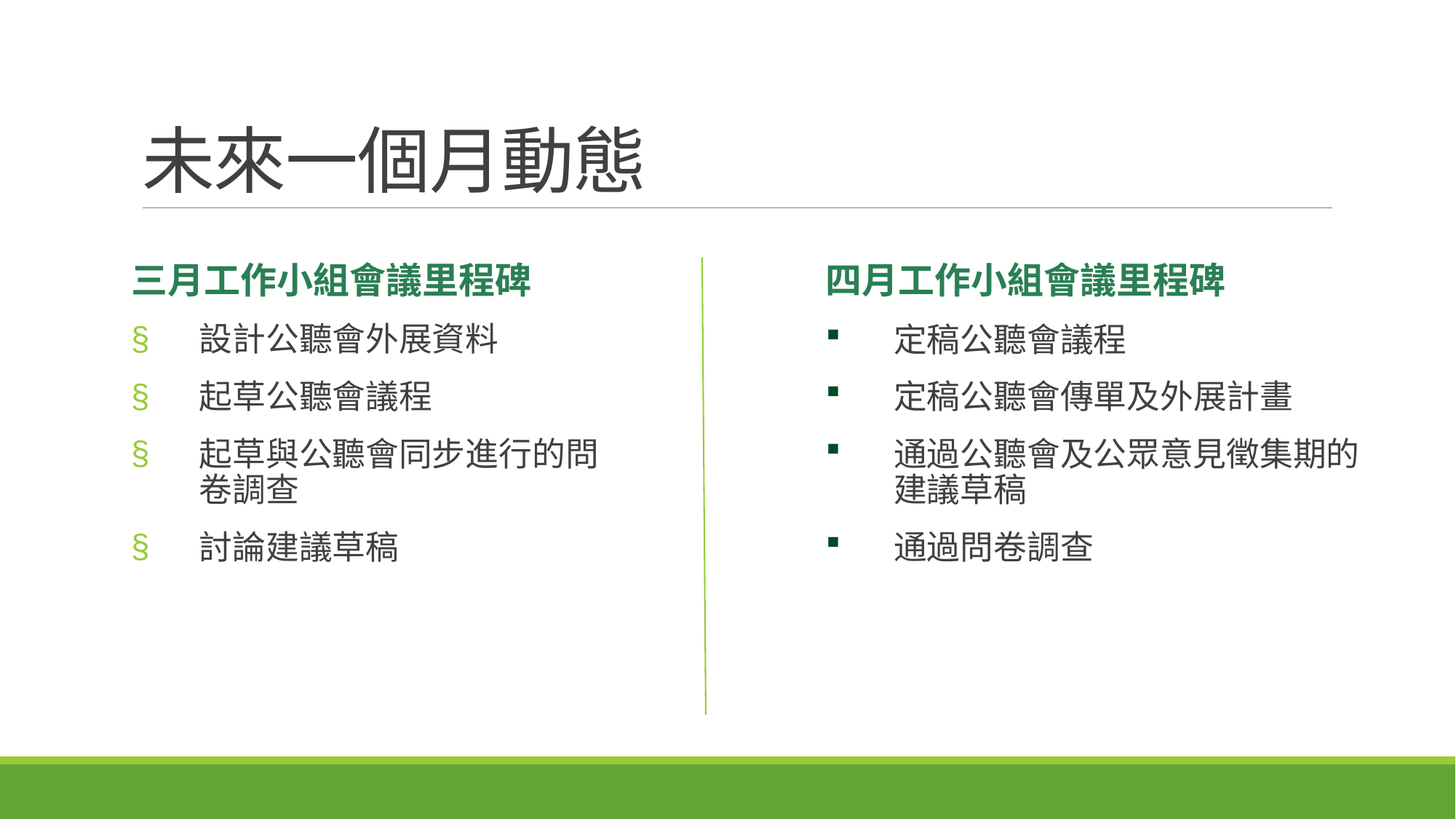

# 未來一個月動態
三月工作小組會議里程碑
設計公聽會外展資料
起草公聽會議程
起草與公聽會同步進行的問卷調查
討論建議草稿

四月工作小組會議里程碑
定稿公聽會議程
定稿公聽會傳單及外展計畫
通過公聽會及公眾意見徵集期的建議草稿
通過問卷調查